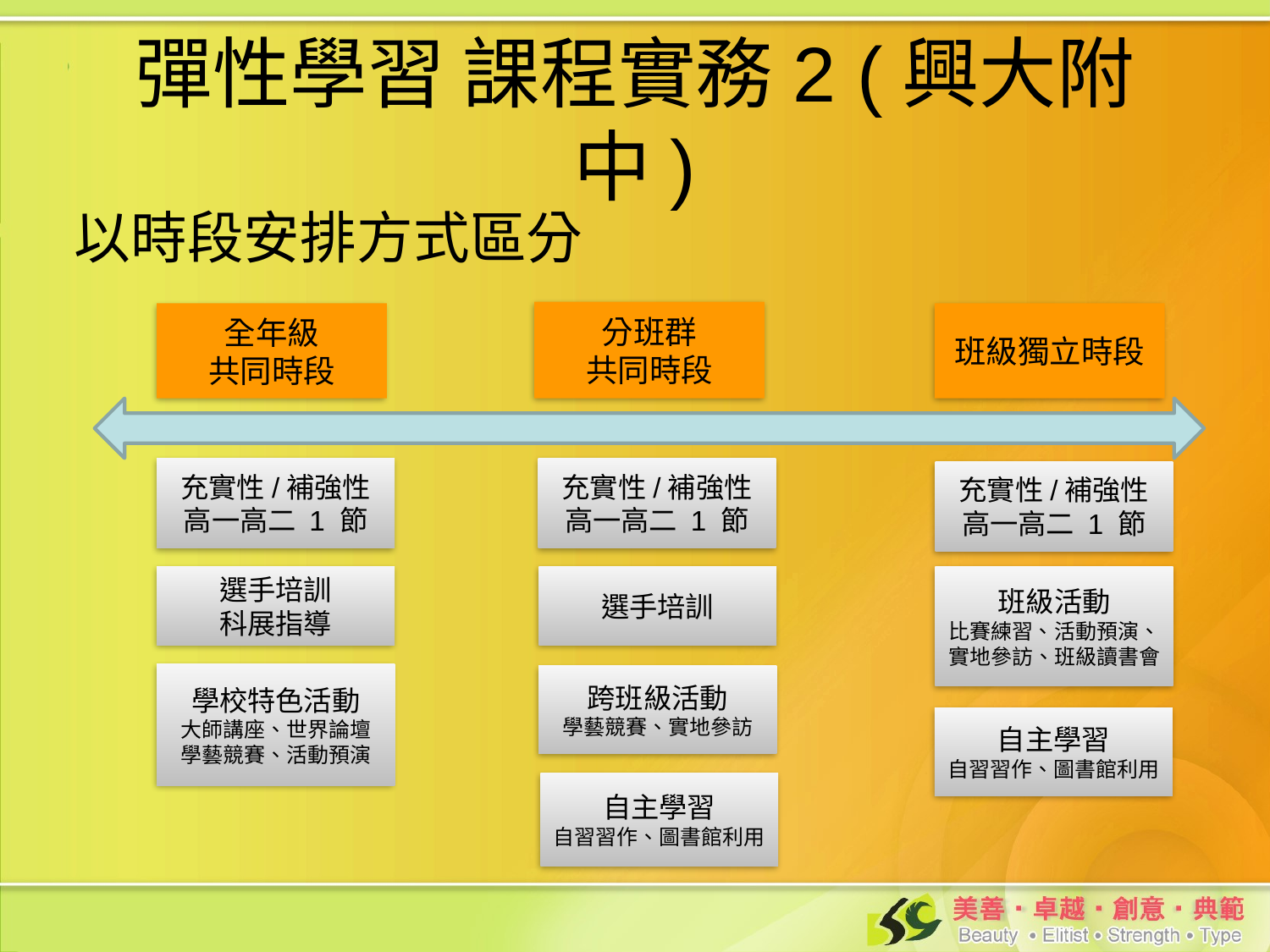

# 彈性學習 課程實務2 (興大附中)
以時段安排方式區分
分班群
共同時段
全年級
共同時段
班級獨立時段

充實性/補強性
高一高二 1 節
充實性/補強性
高一高二 1 節
充實性/補強性
高一高二 1 節
選手培訓
科展指導
選手培訓
班級活動
比賽練習、活動預演、實地參訪、班級讀書會
學校特色活動
大師講座、世界論壇
學藝競賽、活動預演
跨班級活動
學藝競賽、實地參訪
自主學習
自習習作、圖書館利用
自主學習
自習習作、圖書館利用